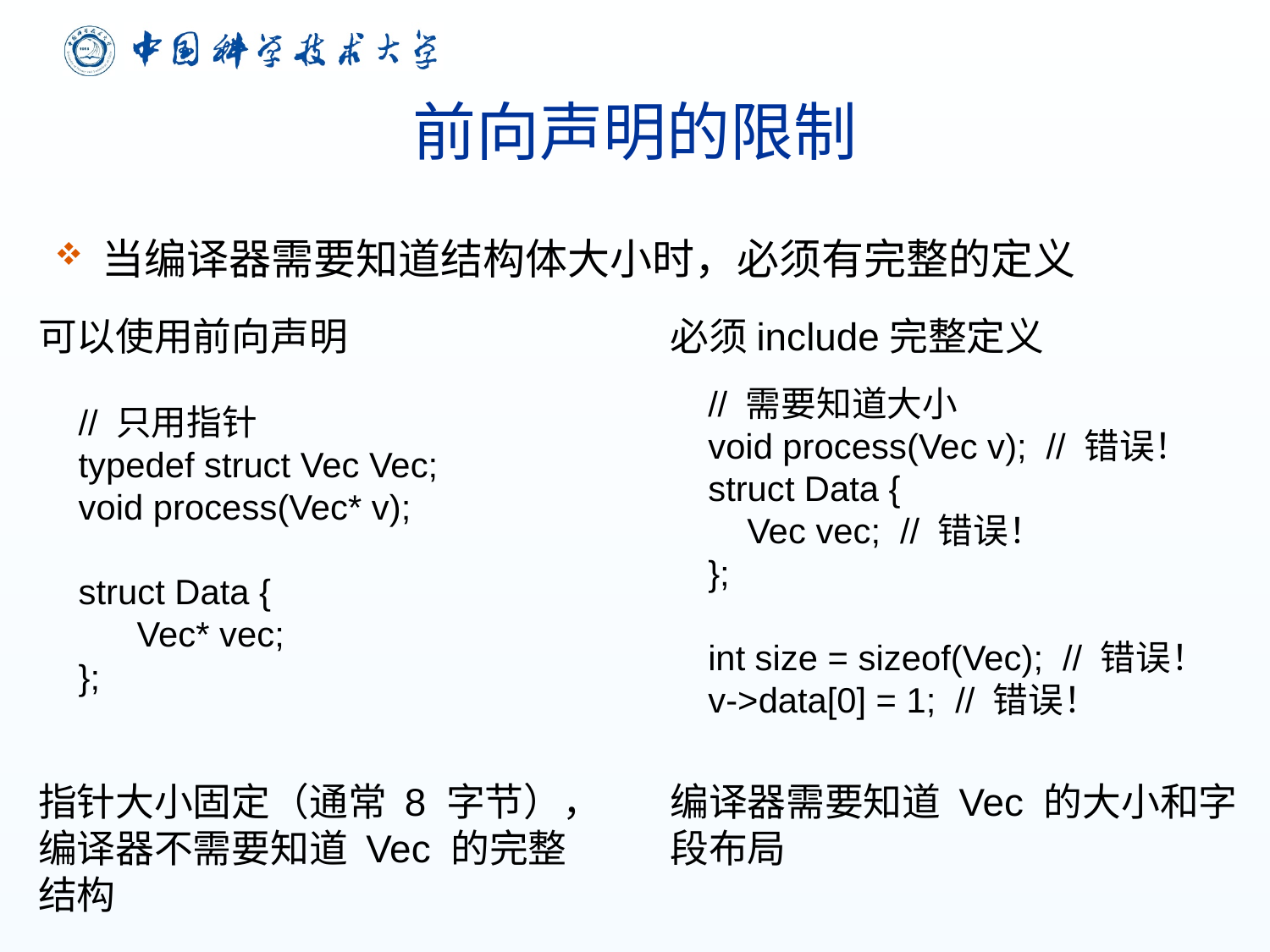

# 前向声明的限制
当编译器需要知道结构体大小时，必须有完整的定义
可以使用前向声明

指针大小固定（通常 8 字节），编译器不需要知道 Vec 的完整结构
必须include完整定义

编译器需要知道 Vec 的大小和字段布局
// 需要知道大小
void process(Vec v);  // 错误！
struct Data {
    Vec vec;  // 错误！
};

int size = sizeof(Vec);  // 错误！  v->data[0] = 1;  // 错误！
// 只用指针
typedef struct Vec Vec;
void process(Vec* v);

struct Data {
      Vec* vec;
};